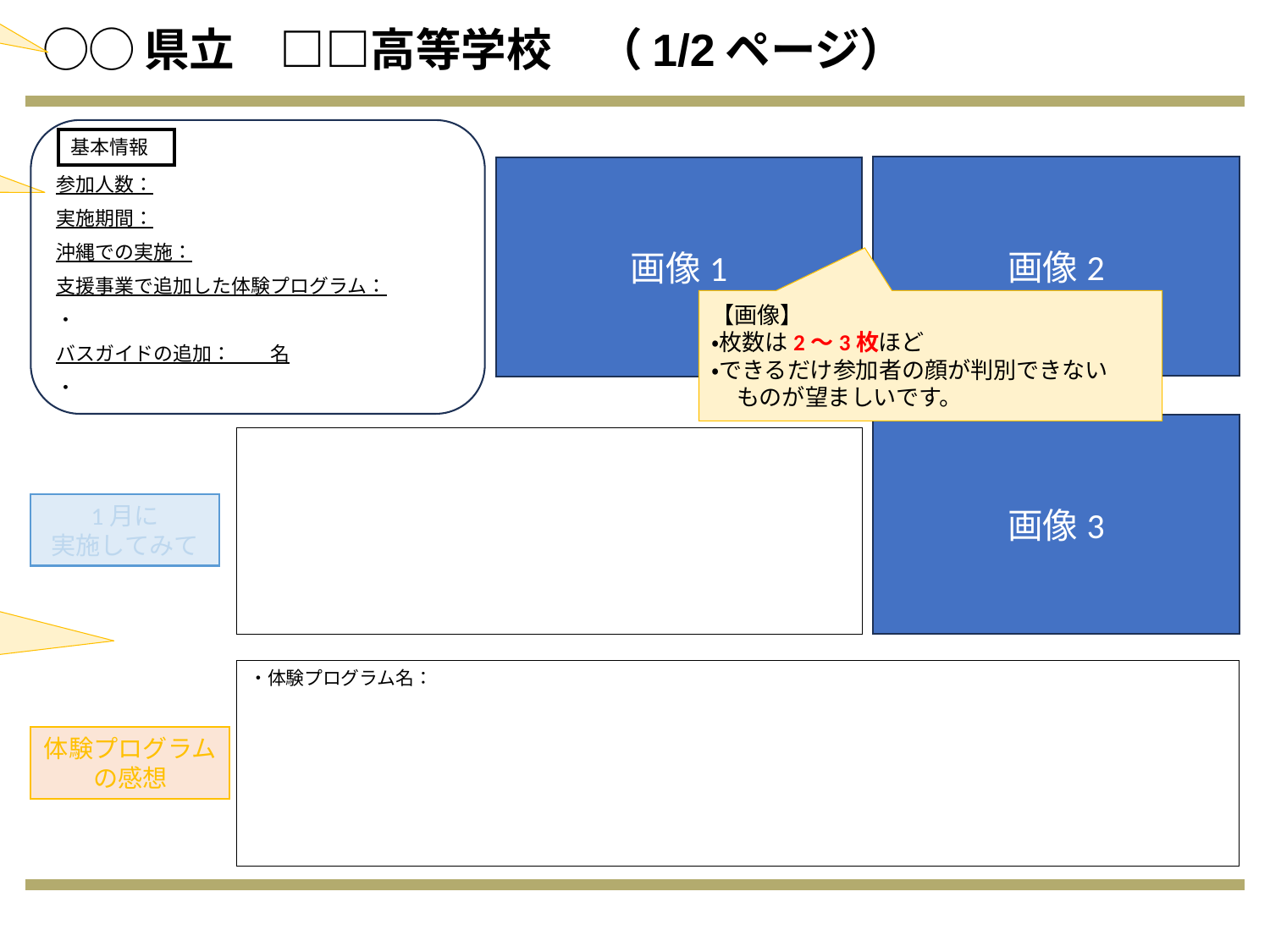

【学校名】
フォント：BIZ　UDPゴシック28pt
# ◯◯県立　□□高等学校　（1/2ページ）

基本情報
参加人数：
実施期間：
沖縄での実施：
支援事業で追加した体験プログラム：
・
バスガイドの追加：　　名
・
【基本情報】
フォント：BIZ　UDPゴシック11pt
画像2
画像1
【画像】
・枚数は2～3枚ほど
・できるだけ参加者の顔が判別できない
ものが望ましいです。
画像3

1月に
実施してみて
【支援事業を経ての感想】
・分散化と体験プロフラムの内容に分けて記入
・先生目線、生徒さん目線での感想をお願いします。
フォント： BIZ　UDPゴシック10pt
・体験プログラム名：

体験プログラムの感想